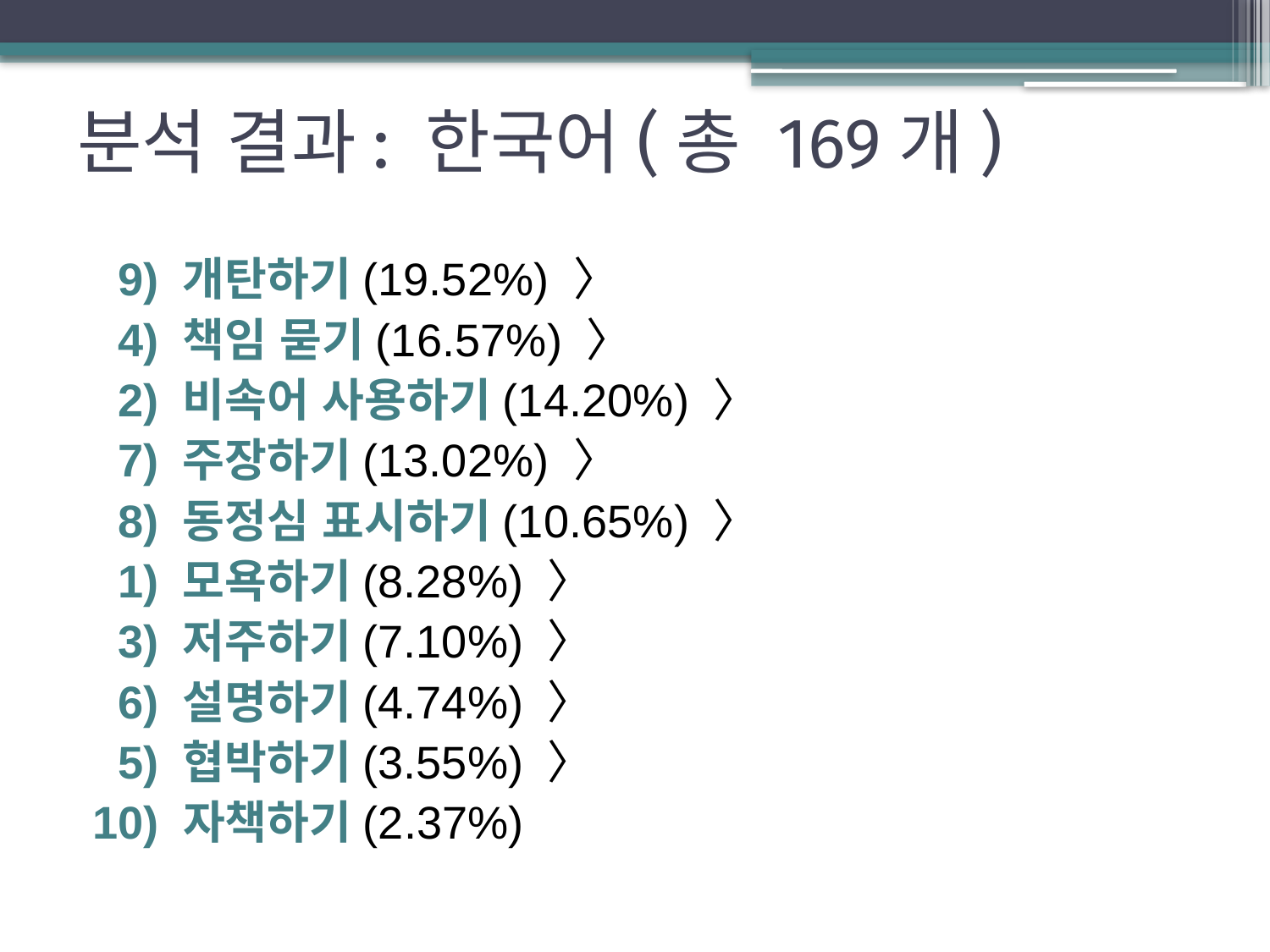

# 분석 결과: 한국어(총 169개)

  9) 개탄하기(19.52%) 〉
  4) 책임 묻기(16.57%) 〉
  2) 비속어 사용하기(14.20%) 〉
  7) 주장하기(13.02%) 〉
  8) 동정심 표시하기(10.65%) 〉
  1) 모욕하기(8.28%) 〉
  3) 저주하기(7.10%) 〉
  6) 설명하기(4.74%) 〉
  5) 협박하기(3.55%) 〉
10) 자책하기(2.37%)